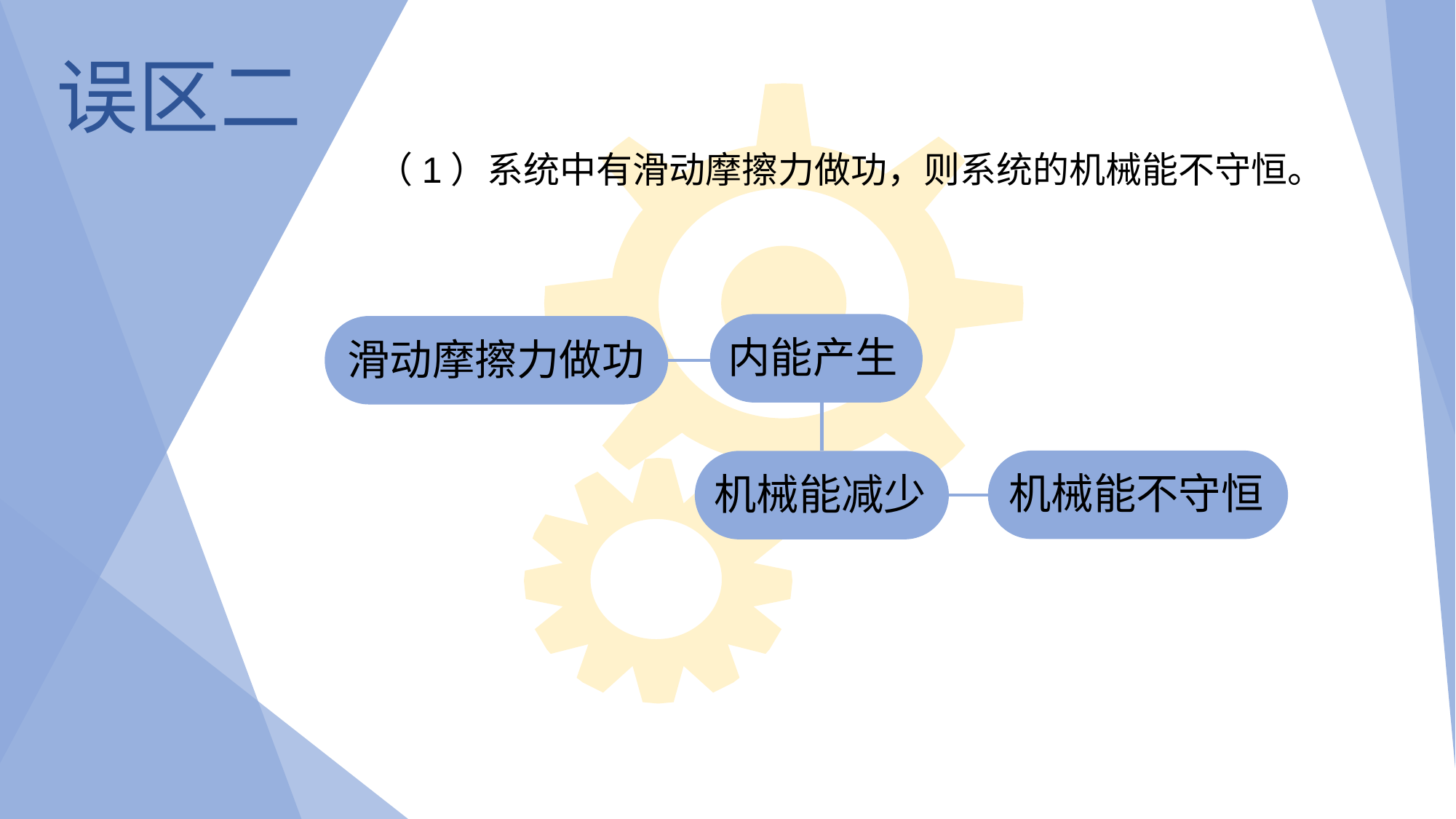

误区二

（1）系统中有滑动摩擦力做功，则系统的机械能不守恒。

内能产生

滑动摩擦力做功

机械能不守恒

机械能减少